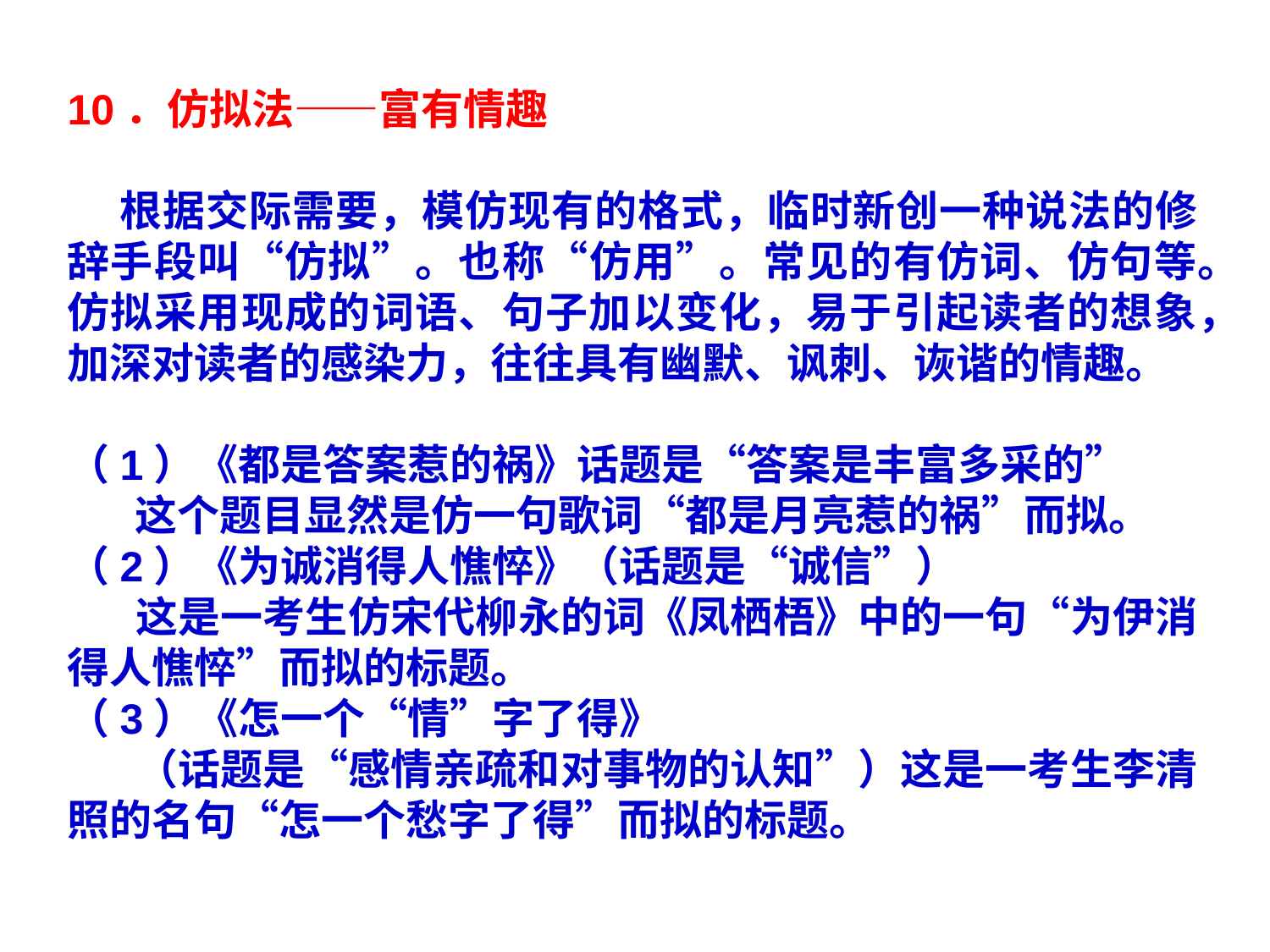

10．仿拟法——富有情趣

    根据交际需要，模仿现有的格式，临时新创一种说法的修辞手段叫“仿拟”。也称“仿用”。常见的有仿词、仿句等。仿拟采用现成的词语、句子加以变化，易于引起读者的想象，加深对读者的感染力，往往具有幽默、讽刺、诙谐的情趣。

（1）《都是答案惹的祸》话题是“答案是丰富多采的”
      这个题目显然是仿一句歌词“都是月亮惹的祸”而拟。
（2）《为诚消得人憔悴》（话题是“诚信”）
      这是一考生仿宋代柳永的词《凤栖梧》中的一句“为伊消得人憔悴”而拟的标题。
（3）《怎一个“情”字了得》
      （话题是“感情亲疏和对事物的认知”）这是一考生李清照的名句“怎一个愁字了得”而拟的标题。